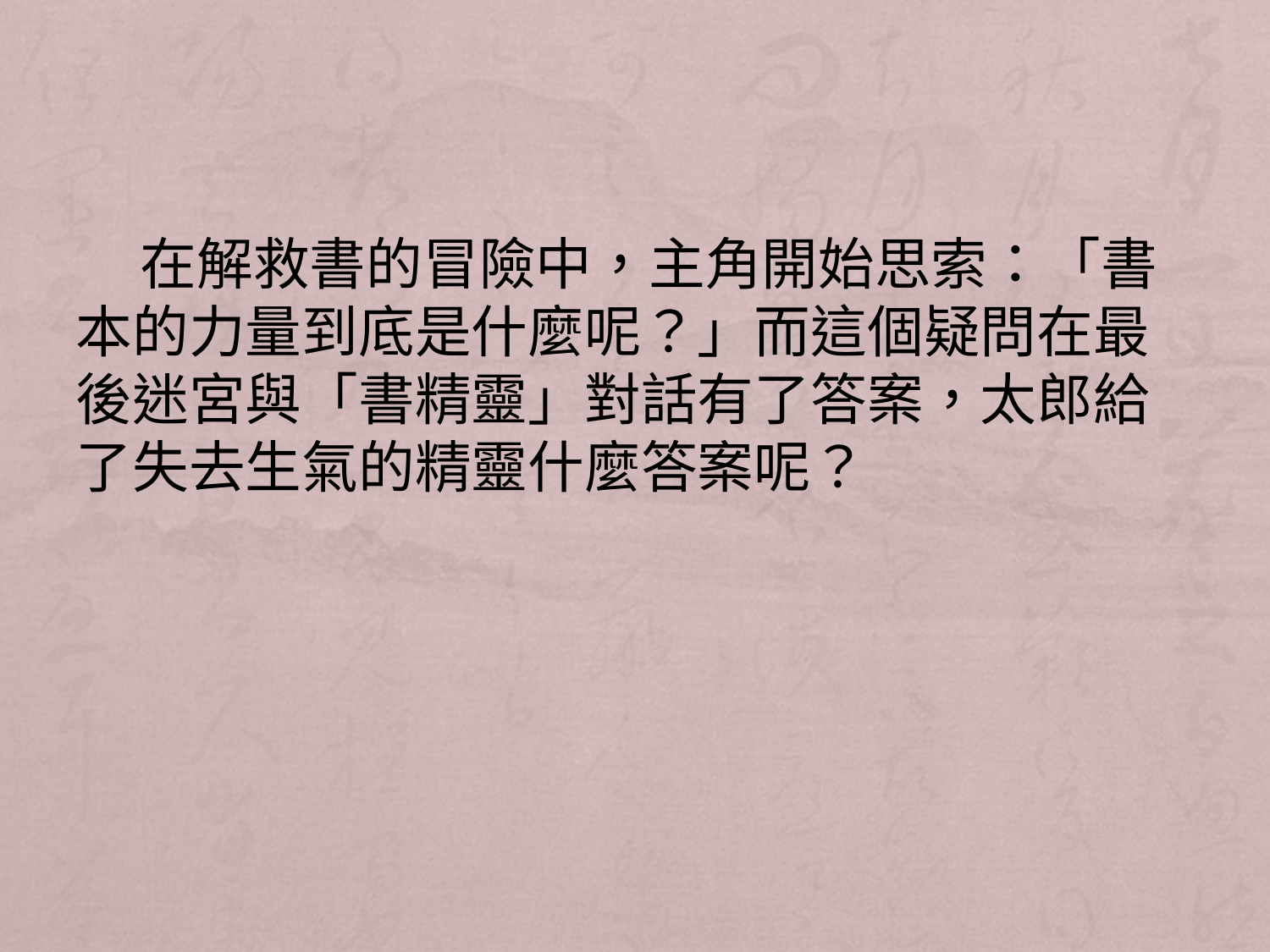

#
    在解救書的冒險中，主角開始思索：「書本的力量到底是什麼呢？」而這個疑問在最後迷宮與「書精靈」對話有了答案，太郎給了失去生氣的精靈什麼答案呢？